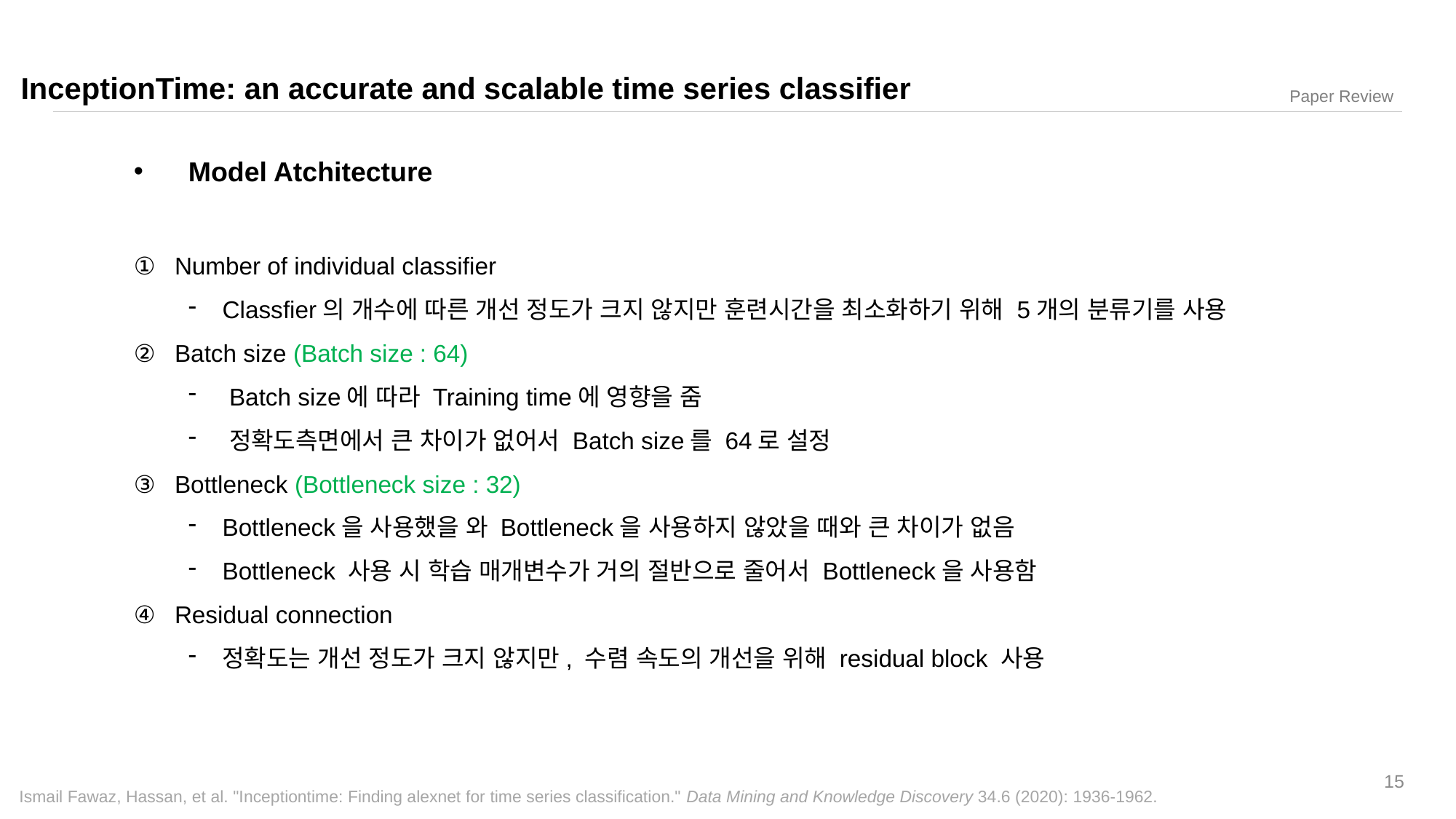

InceptionTime: an accurate and scalable time series classifier
Paper Review
Model Atchitecture

Number of individual classifier
Classfier의 개수에 따른 개선 정도가 크지 않지만 훈련시간을 최소화하기 위해 5개의 분류기를 사용
Batch size (Batch size : 64)
Batch size에 따라 Training time에 영향을 줌
정확도측면에서 큰 차이가 없어서 Batch size를 64로 설정
Bottleneck (Bottleneck size : 32)
Bottleneck을 사용했을 와 Bottleneck을 사용하지 않았을 때와 큰 차이가 없음
Bottleneck 사용 시 학습 매개변수가 거의 절반으로 줄어서 Bottleneck을 사용함
Residual connection
정확도는 개선 정도가 크지 않지만, 수렴 속도의 개선을 위해 residual block 사용
15
Ismail Fawaz, Hassan, et al. "Inceptiontime: Finding alexnet for time series classification." Data Mining and Knowledge Discovery 34.6 (2020): 1936-1962.